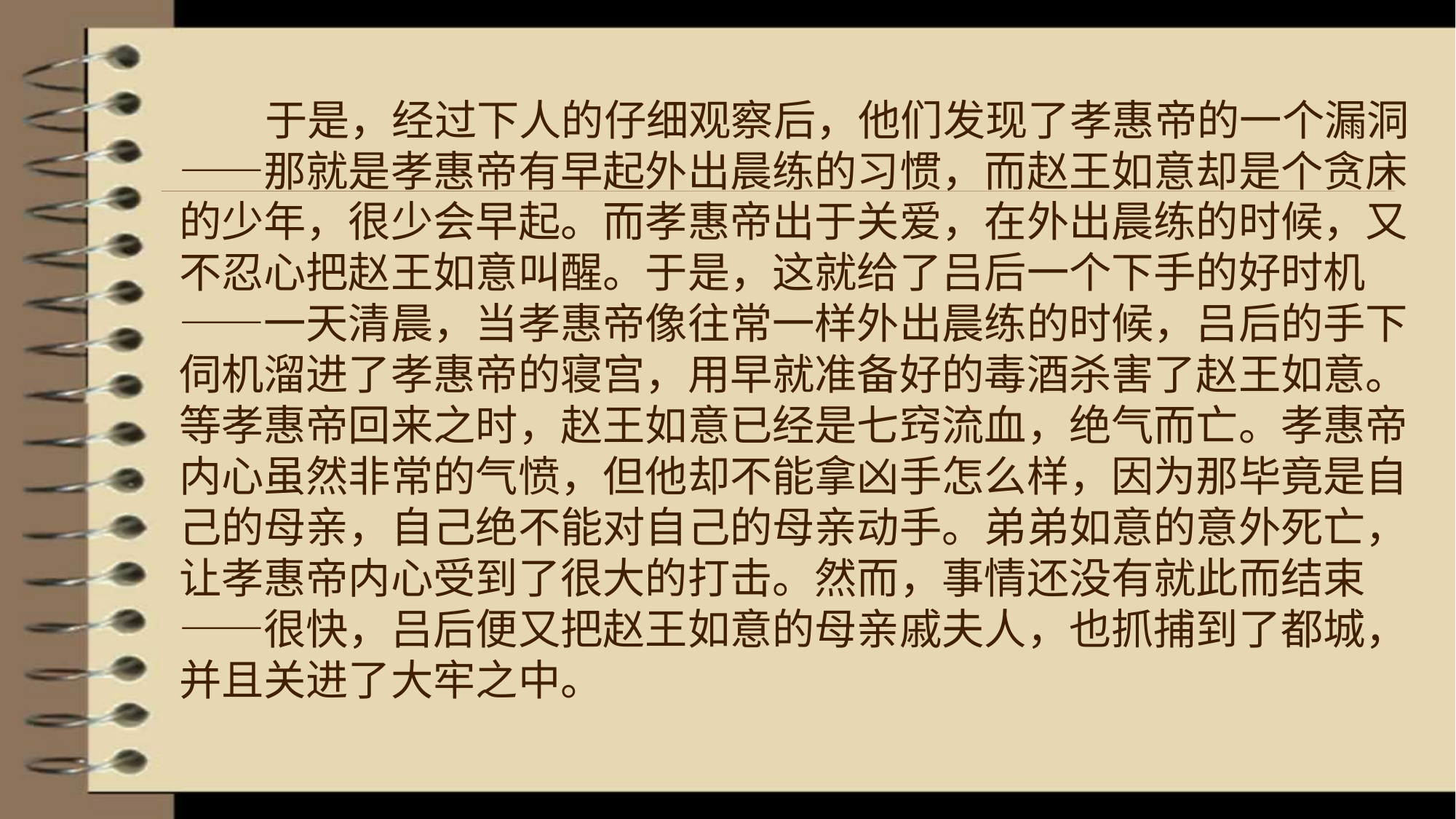

于是，经过下人的仔细观察后，他们发现了孝惠帝的一个漏洞——那就是孝惠帝有早起外出晨练的习惯，而赵王如意却是个贪床的少年，很少会早起。而孝惠帝出于关爱，在外出晨练的时候，又不忍心把赵王如意叫醒。于是，这就给了吕后一个下手的好时机——一天清晨，当孝惠帝像往常一样外出晨练的时候，吕后的手下伺机溜进了孝惠帝的寝宫，用早就准备好的毒酒杀害了赵王如意。
等孝惠帝回来之时，赵王如意已经是七窍流血，绝气而亡。孝惠帝内心虽然非常的气愤，但他却不能拿凶手怎么样，因为那毕竟是自己的母亲，自己绝不能对自己的母亲动手。弟弟如意的意外死亡，让孝惠帝内心受到了很大的打击。然而，事情还没有就此而结束——很快，吕后便又把赵王如意的母亲戚夫人，也抓捕到了都城，并且关进了大牢之中。